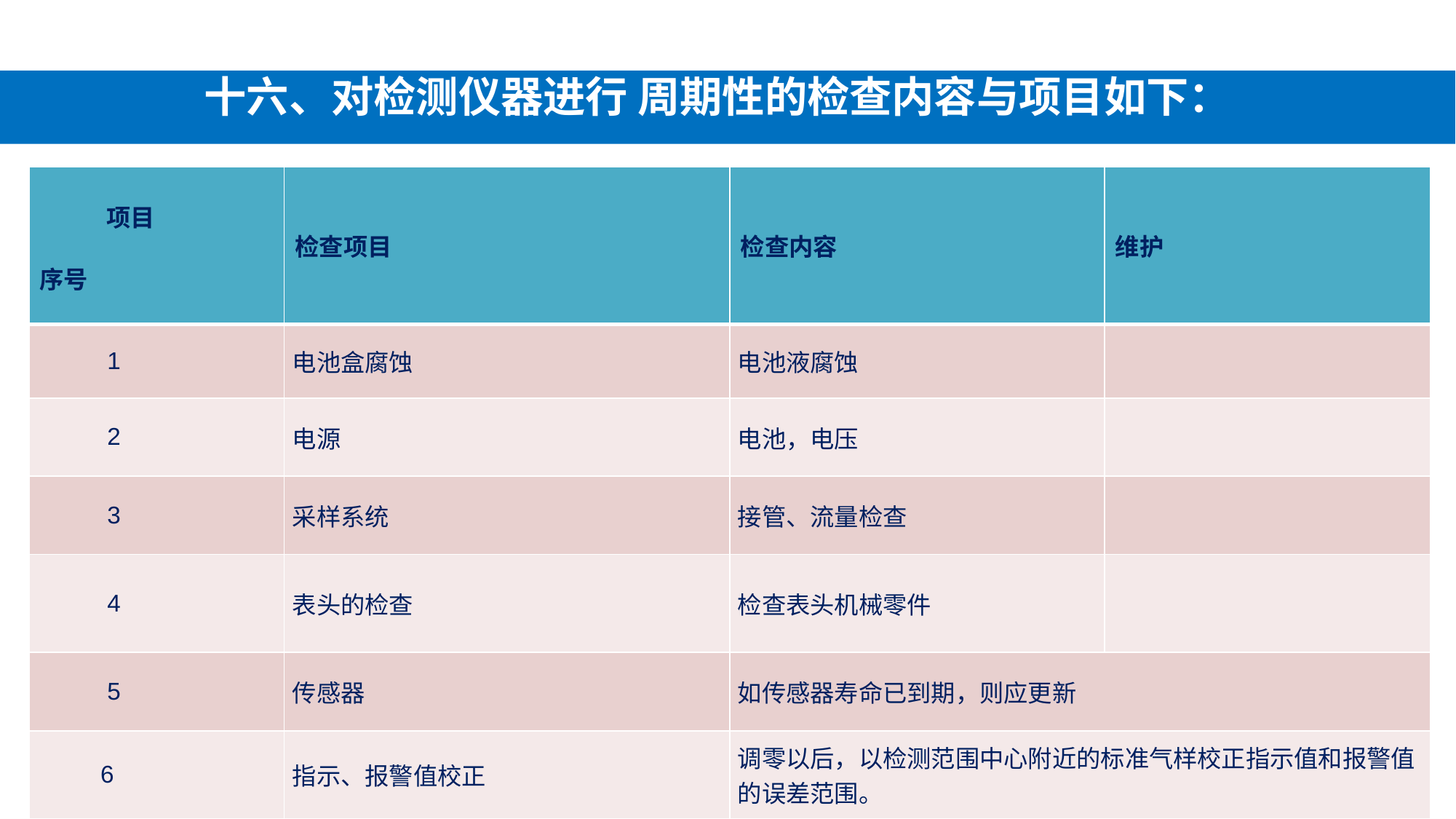

#
                   十六、对检测仪器进行 周期性的检查内容与项目如下：
| 项目 序号 | 检查项目 | 检查内容 | 维护 |
| --- | --- | --- | --- |
| 1 | 电池盒腐蚀 | 电池液腐蚀 |  |
| 2 | 电源 | 电池，电压 |  |
| 3 | 采样系统 | 接管、流量检查 |  |
| 4 | 表头的检查 | 检查表头机械零件 |  |
| 5 | 传感器 | 如传感器寿命已到期，则应更新 |  |
| 6 | 指示、报警值校正 | 调零以后，以检测范围中心附近的标准气样校正指示值和报警值的误差范围。 |  |